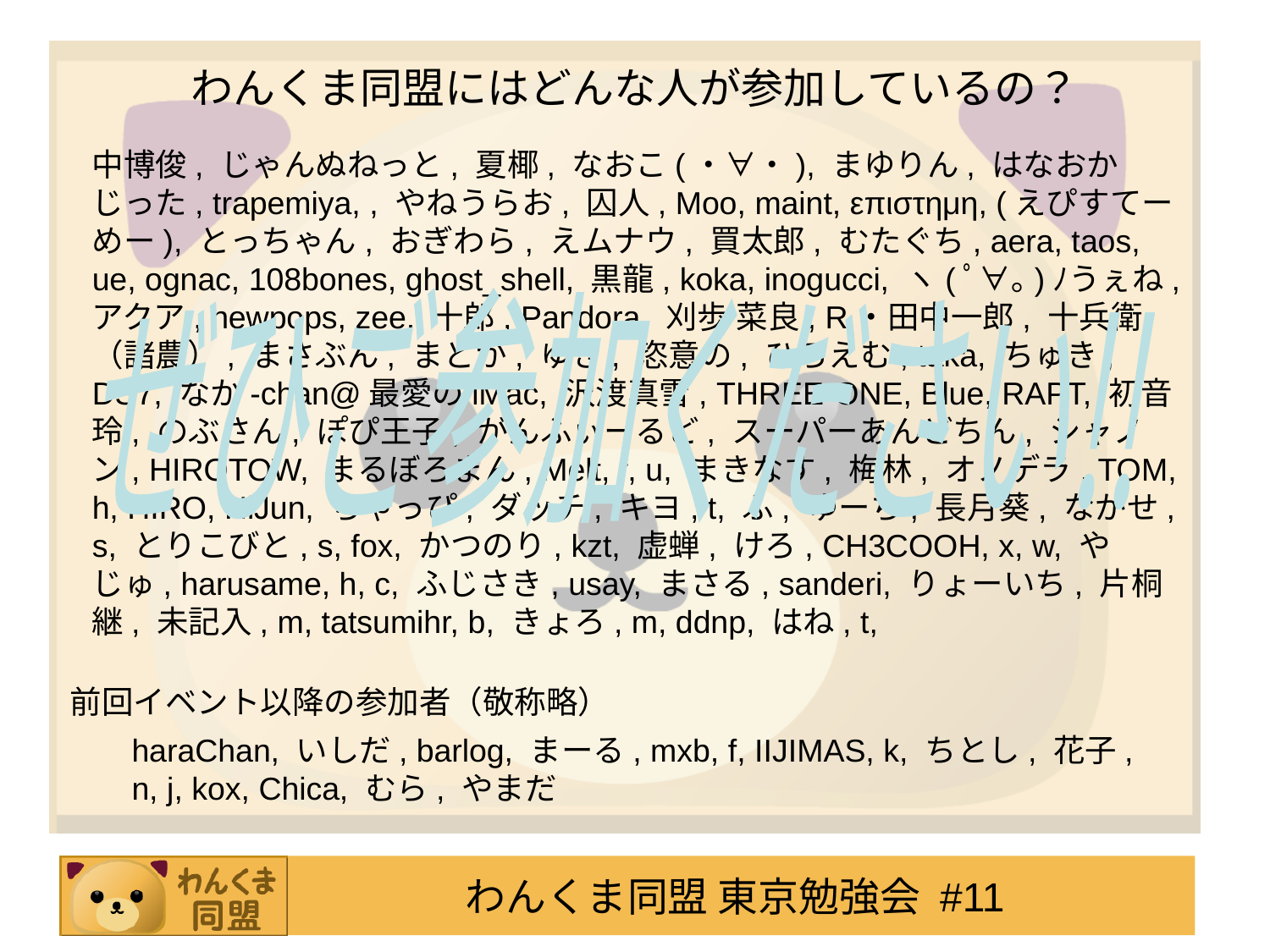

# わんくま同盟にはどんな人が参加しているの？
中博俊, じゃんぬねっと, 夏椰, なおこ(・∀・), まゆりん, はなおか じった, trapemiya, , やねうらお, 囚人, Moo, maint, επιστημη, (えぴすてーめー), とっちゃん, おぎわら, えムナウ, 買太郎, むたぐち, aera, taos, ue, ognac, 108bones, ghost_shell, 黒龍, koka, inogucci, ヽ(ﾟ∀｡)ﾉうぇね, アクア, newpops, zee, 十郎, Pandora, 刈歩 菜良, R・田中一郎, 十兵衛（諸農）, まさぶん, まどか, ゆき, 恣意の, ひろえむ, taka, ちゅき, DS7, なか-chan@最愛のiMac, 沢渡真雪, THREE-ONE, Blue, RAPT, 初音玲, のぶさん, ぽぴ王子, がんふぃーるど, スーパーあんどちん, シャノン, HIROTOW, まるぼろまん, Melt, f, u, まきなす, 梅林, オノデラ, TOM, h, HIRO, HiJun, ちゃっぴ, ダッチ, キヨ, t, ふ, ゆーち, 長月葵, ながせ, s, とりこびと, s, fox, かつのり, kzt, 虚蝉, けろ, CH3COOH, x, w, やじゅ, harusame, h, c, ふじさき, usay, まさる, sanderi, りょーいち, 片桐 継, 未記入, m, tatsumihr, b, きょろ, m, ddnp, はね, t,
ぜひご参加ください!!
前回イベント以降の参加者（敬称略）
haraChan, いしだ, barlog, まーる, mxb, f, IIJIMAS, k, ちとし, 花子, n, j, kox, Chica, むら, やまだ